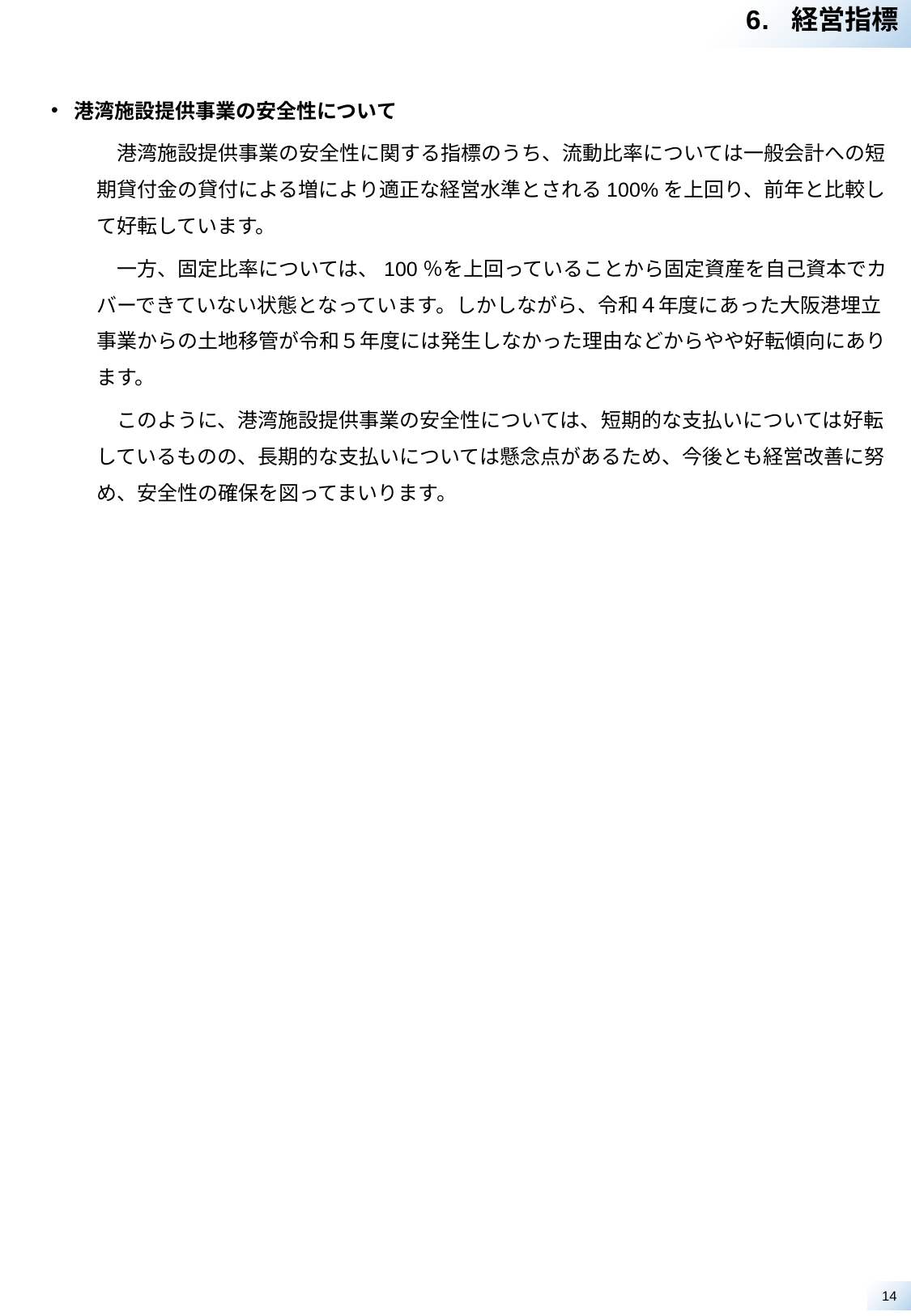

経営指標
港湾施設提供事業の安全性について
　港湾施設提供事業の安全性に関する指標のうち、流動比率については一般会計への短期貸付金の貸付による増により適正な経営水準とされる100%を上回り、前年と比較して好転しています。
　一方、固定比率については、100％を上回っていることから固定資産を自己資本でカバーできていない状態となっています。しかしながら、令和４年度にあった大阪港埋立事業からの土地移管が令和５年度には発生しなかった理由などからやや好転傾向にあります。
　このように、港湾施設提供事業の安全性については、短期的な支払いについては好転しているものの、長期的な支払いについては懸念点があるため、今後とも経営改善に努め、安全性の確保を図ってまいります。

14